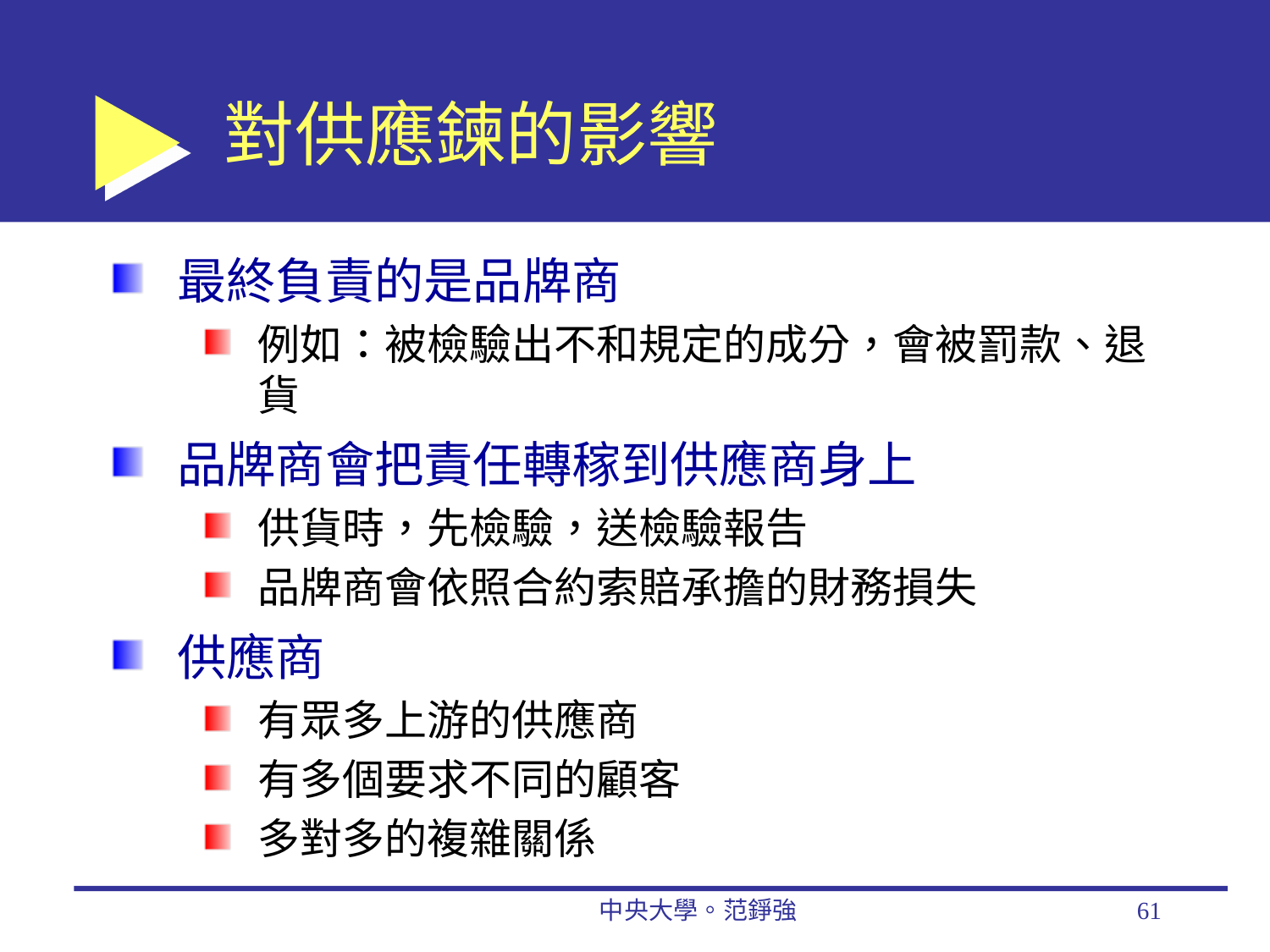

# 對供應鍊的影響
最終負責的是品牌商
例如：被檢驗出不和規定的成分，會被罰款、退貨
品牌商會把責任轉稼到供應商身上
供貨時，先檢驗，送檢驗報告
品牌商會依照合約索賠承擔的財務損失
供應商
有眾多上游的供應商
有多個要求不同的顧客
多對多的複雜關係

中央大學。范錚強
61